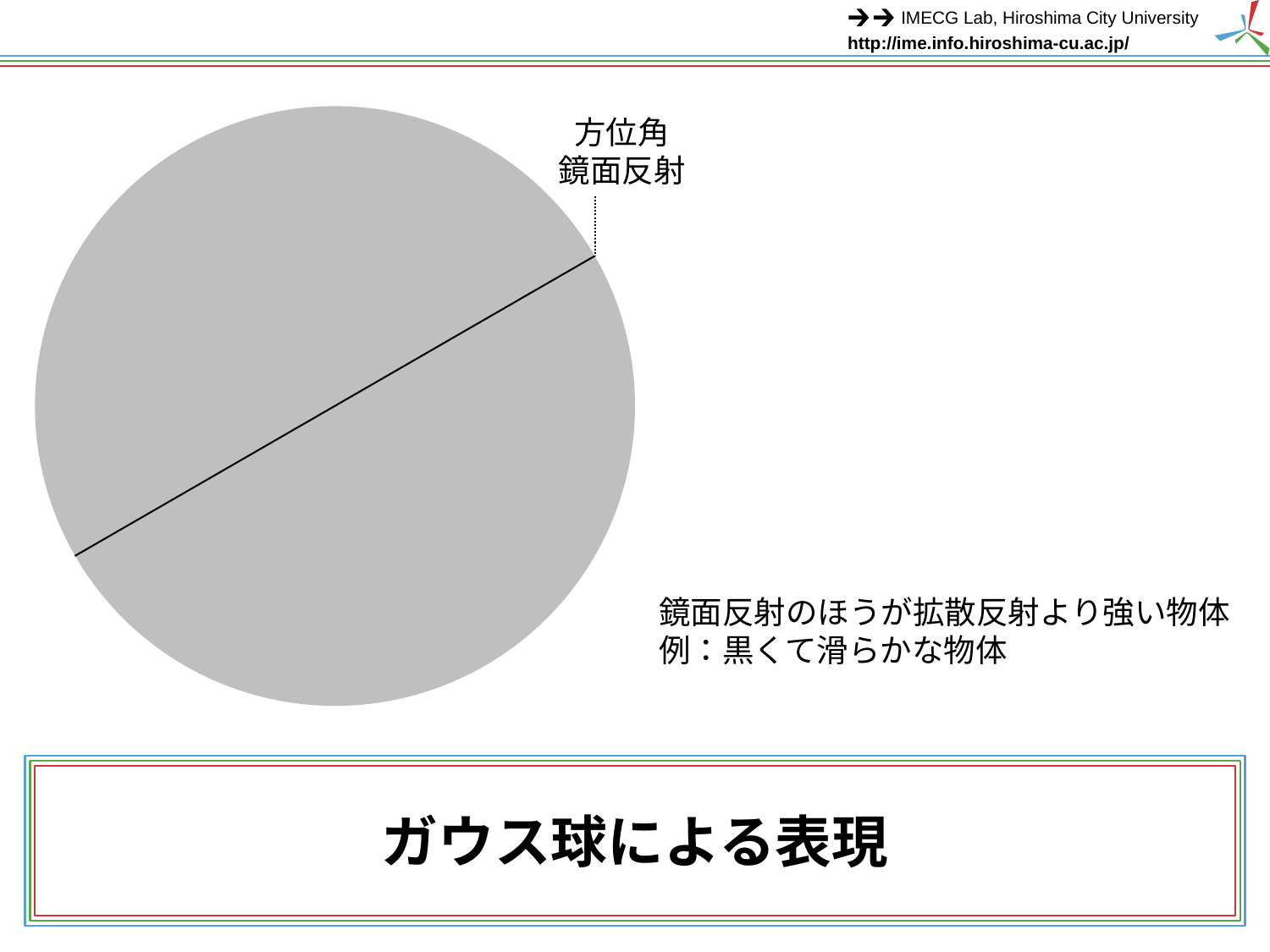

方位角
鏡面反射
鏡面反射のほうが拡散反射より強い物体
例：黒くて滑らかな物体
# ガウス球による表現